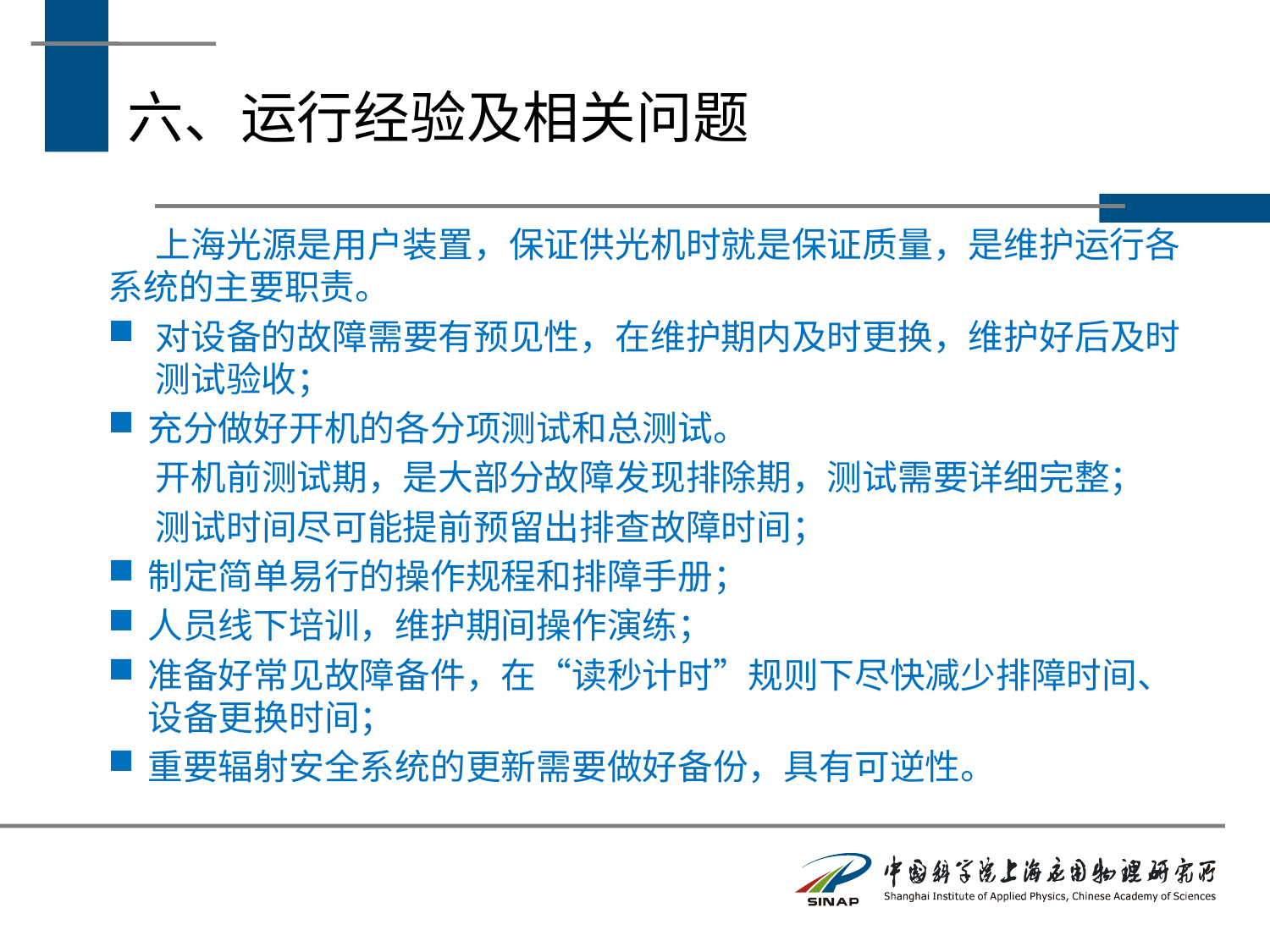

# 六、运行经验及相关问题
     上海光源是用户装置，保证供光机时就是保证质量，是维护运行各系统的主要职责。
对设备的故障需要有预见性，在维护期内及时更换，维护好后及时测试验收；
充分做好开机的各分项测试和总测试。
     开机前测试期，是大部分故障发现排除期，测试需要详细完整；
     测试时间尽可能提前预留出排查故障时间；
制定简单易行的操作规程和排障手册；
人员线下培训，维护期间操作演练；
准备好常见故障备件，在“读秒计时”规则下尽快减少排障时间、设备更换时间；
重要辐射安全系统的更新需要做好备份，具有可逆性。